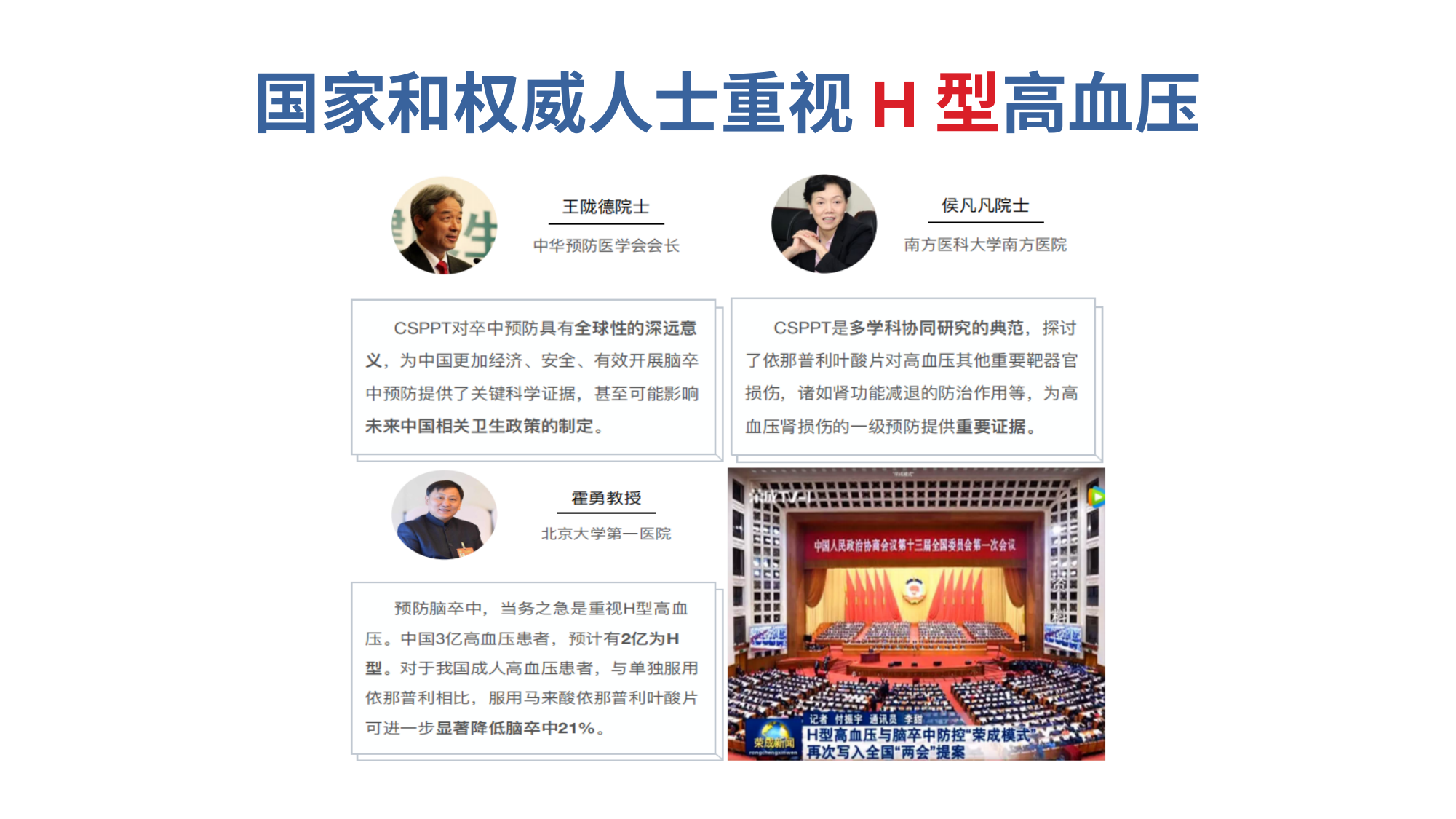

# 国家和权威人士重视H型高血压
|  |  |
| --- | --- |
|  |  |